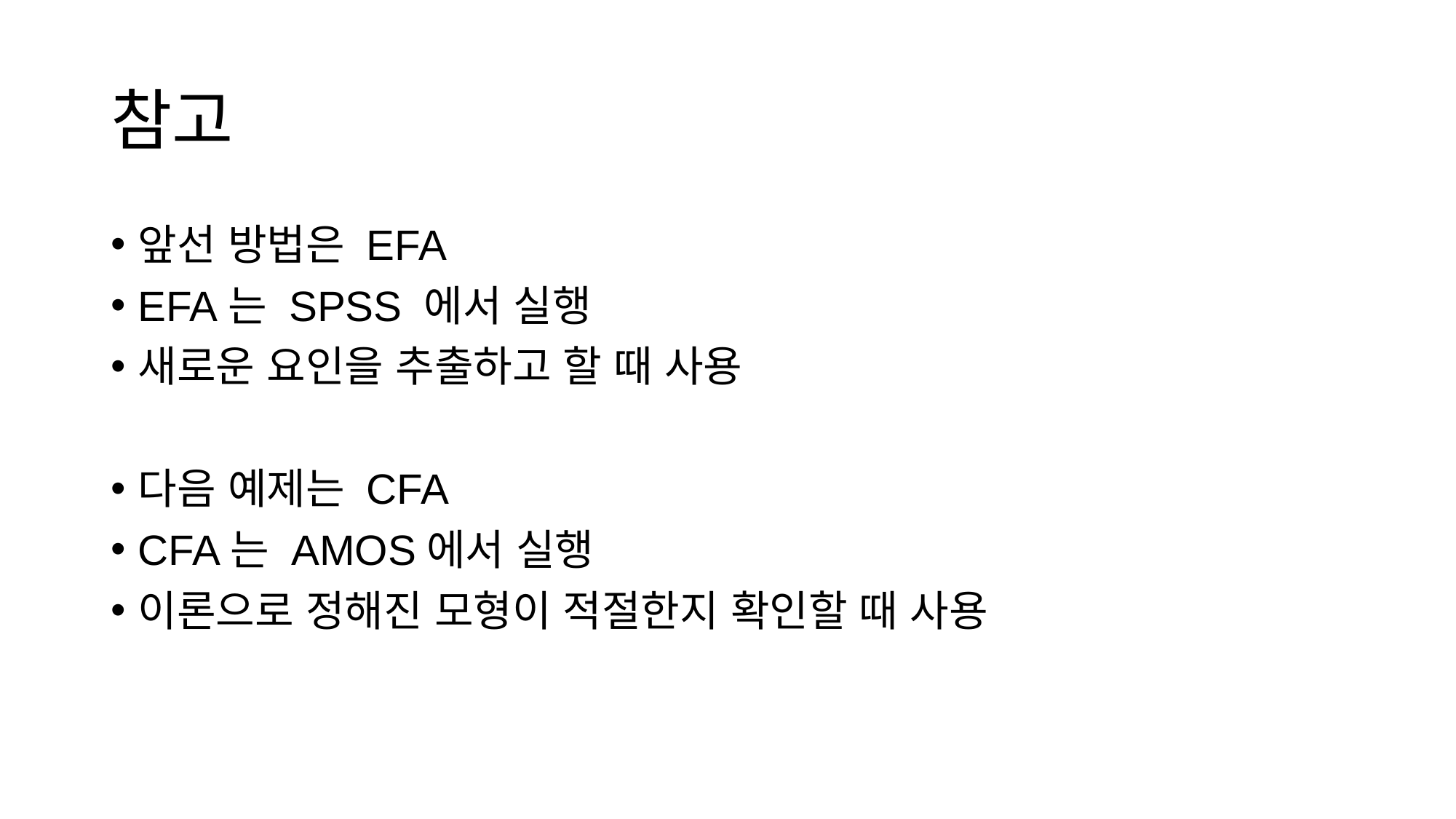

# 참고
앞선 방법은 EFA
EFA는 SPSS 에서 실행
새로운 요인을 추출하고 할 때 사용

다음 예제는 CFA
CFA는 AMOS에서 실행
이론으로 정해진 모형이 적절한지 확인할 때 사용